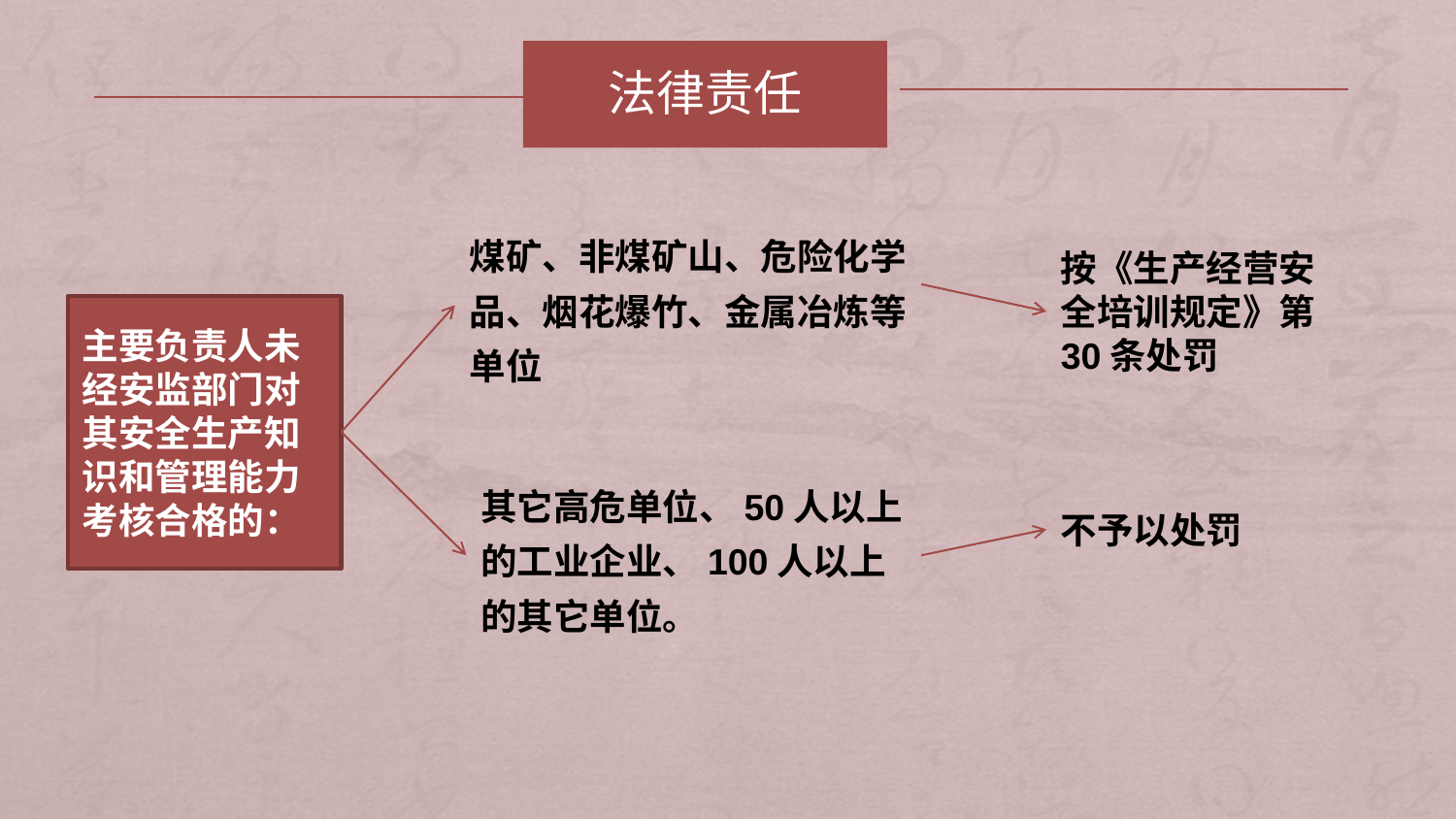

法律责任

煤矿、非煤矿山、危险化学品、烟花爆竹、金属冶炼等单位
按《生产经营安全培训规定》第30条处罚
主要负责人未经安监部门对其安全生产知识和管理能力考核合格的：

其它高危单位、50人以上的工业企业、100人以上的其它单位。
不予以处罚